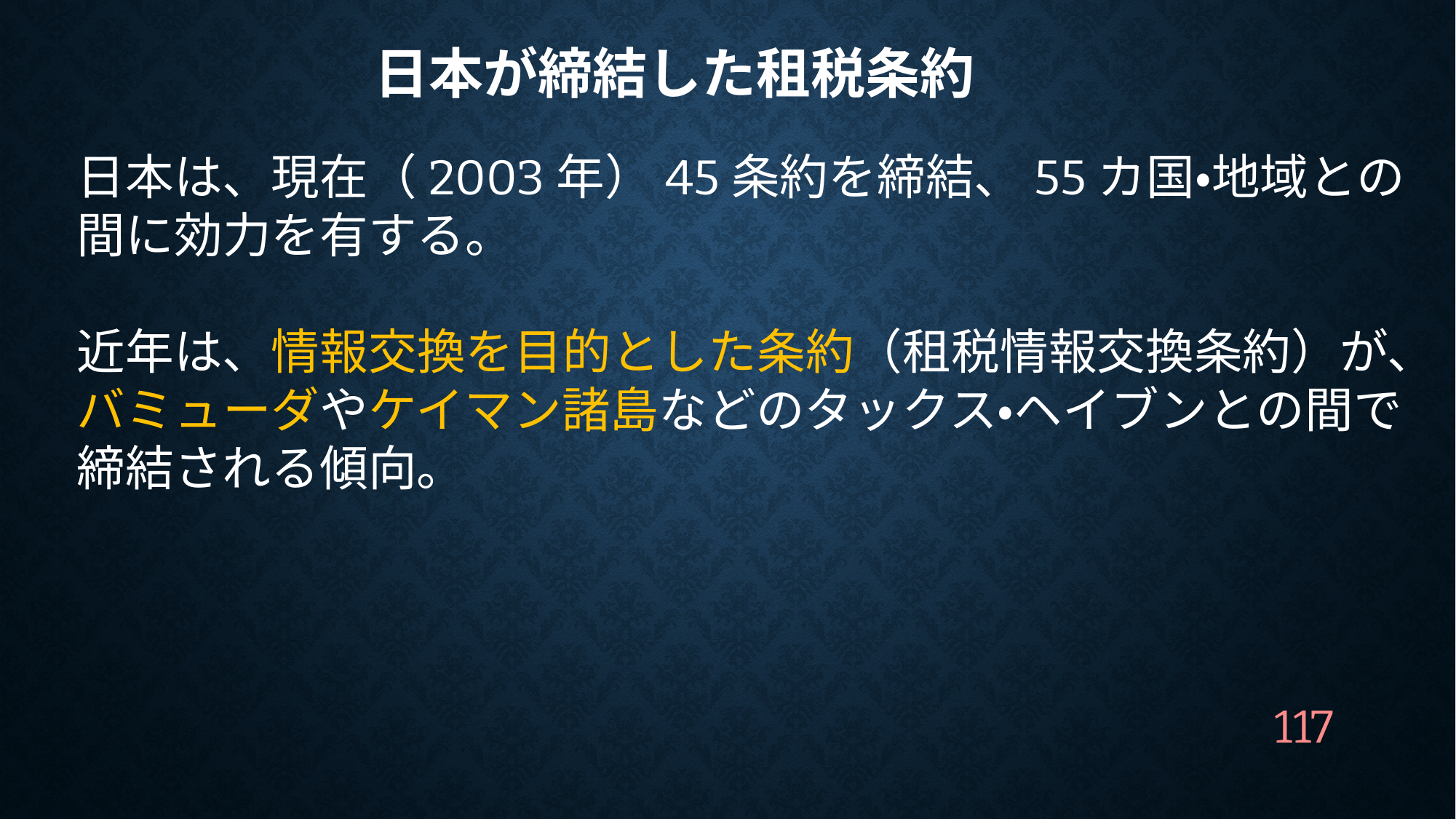

# 日本が締結した租税条約
日本は、現在（2003年）45条約を締結、55カ国・地域との間に効力を有する。

近年は、情報交換を目的とした条約（租税情報交換条約）が、バミューダやケイマン諸島などのタックス・ヘイブンとの間で締結される傾向。
117